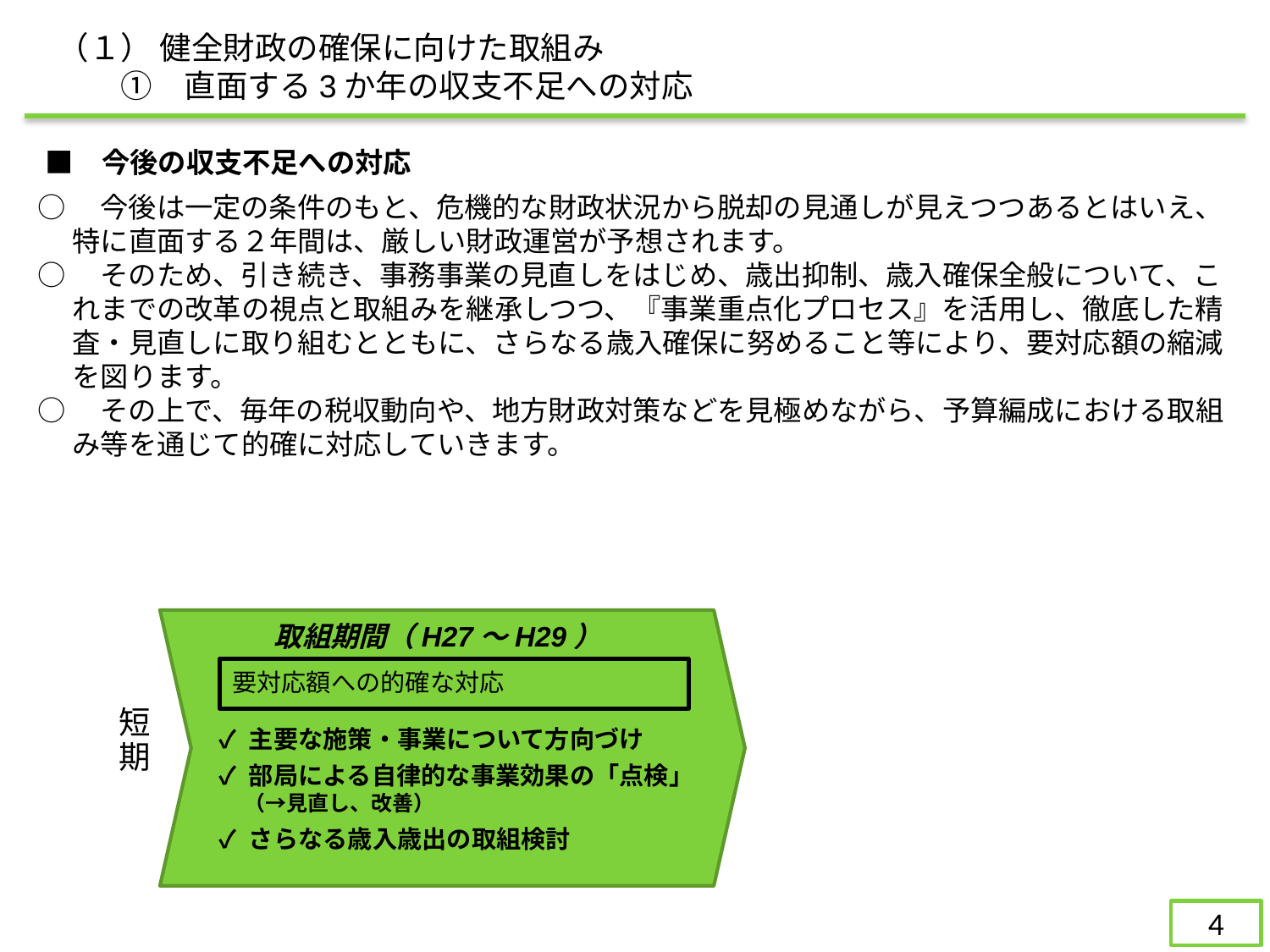

（１） 健全財政の確保に向けた取組み
　　①　直面する3か年の収支不足への対応
　■　今後の収支不足への対応
○　今後は一定の条件のもと、危機的な財政状況から脱却の見通しが見えつつあるとはいえ、特に直面する２年間は、厳しい財政運営が予想されます。
○　そのため、引き続き、事務事業の見直しをはじめ、歳出抑制、歳入確保全般について、これまでの改革の視点と取組みを継承しつつ、『事業重点化プロセス』を活用し、徹底した精査・見直しに取り組むとともに、さらなる歳入確保に努めること等により、要対応額の縮減を図ります。
○　その上で、毎年の税収動向や、地方財政対策などを見極めながら、予算編成における取組み等を通じて的確に対応していきます。

取組期間（H27～H29）
要対応額への的確な対応
✓ 主要な施策・事業について方向づけ
✓ 部局による自律的な事業効果の「点検」
　（→見直し、改善）
✓ さらなる歳入歳出の取組検討
短期
4